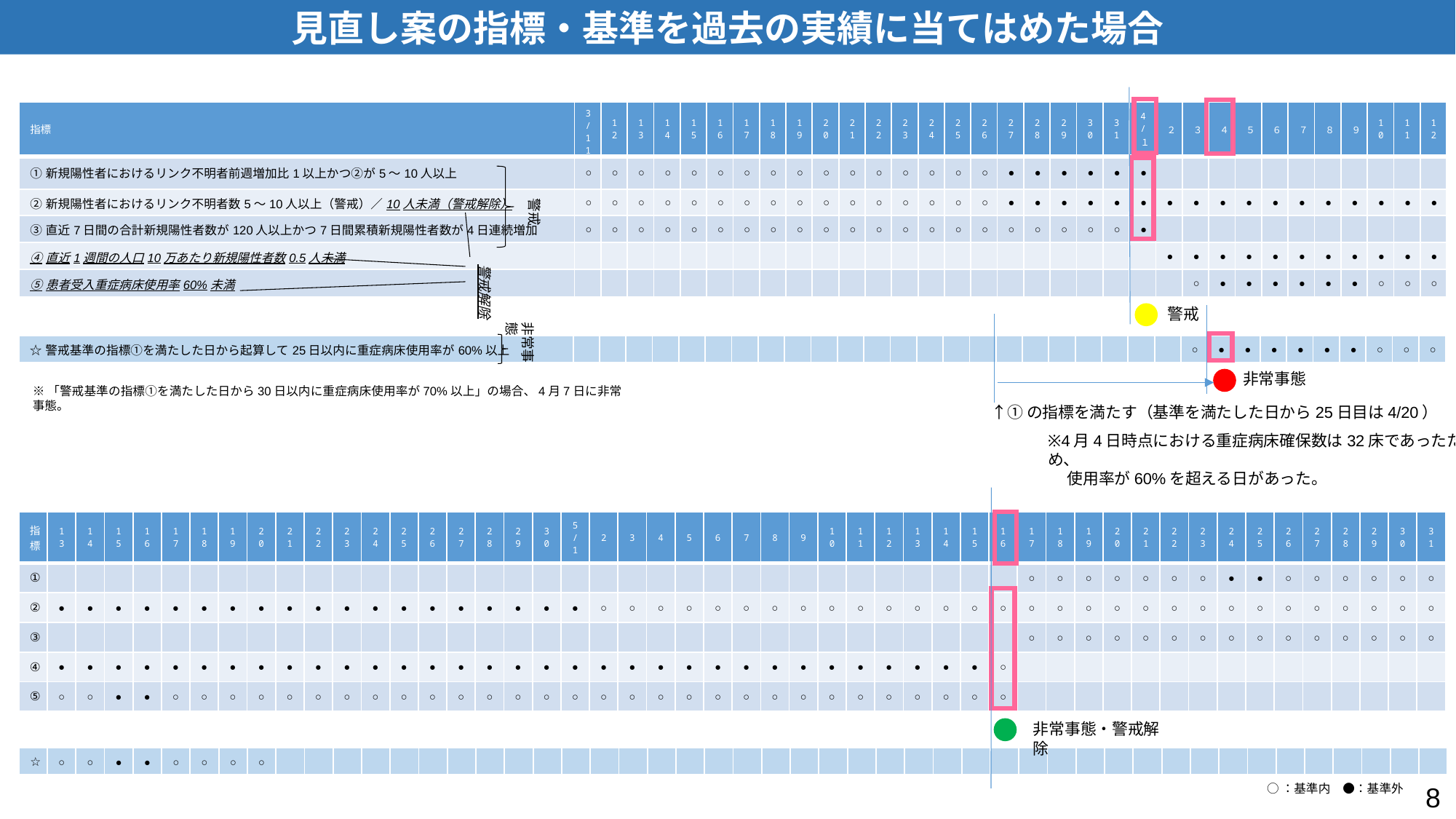

見直し案の指標・基準を過去の実績に当てはめた場合

| 指標 | 3/11 | 12 | 13 | 14 | 15 | 16 | 17 | 18 | 19 | 20 | 21 | 22 | 23 | 24 | 25 | 26 | 27 | 28 | 29 | 30 | 31 | 4/１ | ２ | ３ | ４ | ５ | ６ | ７ | ８ | ９ | 10 | 11 | 12 |
| --- | --- | --- | --- | --- | --- | --- | --- | --- | --- | --- | --- | --- | --- | --- | --- | --- | --- | --- | --- | --- | --- | --- | --- | --- | --- | --- | --- | --- | --- | --- | --- | --- | --- |
| ①新規陽性者におけるリンク不明者前週増加比1以上かつ②が5～10人以上 | ○ | ○ | ○ | ○ | ○ | ○ | ○ | ○ | ○ | ○ | ○ | ○ | ○ | ○ | ○ | ○ | ● | ● | ● | ● | ● | ● |  |  |  |  |  |  |  |  |  |  |  |
| ②新規陽性者におけるリンク不明者数5～10人以上（警戒）／10人未満（警戒解除） | ○ | ○ | ○ | ○ | ○ | ○ | ○ | ○ | ○ | ○ | ○ | ○ | ○ | ○ | ○ | ○ | ● | ● | ● | ● | ● | ● | ● | ● | ● | ● | ● | ● | ● | ● | ● | ● | ● |
| ③直近7日間の合計新規陽性者数が120人以上かつ7日間累積新規陽性者数が4日連続増加 | ○ | ○ | ○ | ○ | ○ | ○ | ○ | ○ | ○ | ○ | ○ | ○ | ○ | ○ | ○ | ○ | ○ | ○ | ○ | ○ | ○ | ● |  |  |  |  |  |  |  |  |  |  |  |
| ④直近1週間の人口10万あたり新規陽性者数0.5人未満 |  |  |  |  |  |  |  |  |  |  |  |  |  |  |  |  |  |  |  |  |  |  | ● | ● | ● | ● | ● | ● | ● | ● | ● | ● | ● |
| ⑤患者受入重症病床使用率60%未満 |  |  |  |  |  |  |  |  |  |  |  |  |  |  |  |  |  |  |  |  |  |  |  | ○ | ● | ● | ● | ● | ● | ● | ○ | ○ | ○ |

警戒
警戒解除
警戒

非常事態

| ☆警戒基準の指標①を満たした日から起算して25日以内に重症病床使用率が60%以上 |  |  |  |  |  |  |  |  |  |  |  |  |  |  |  |  |  |  |  |  |  |  |  | ○ | ● | ● | ● | ● | ● | ● | ○ | ○ | ○ |
| --- | --- | --- | --- | --- | --- | --- | --- | --- | --- | --- | --- | --- | --- | --- | --- | --- | --- | --- | --- | --- | --- | --- | --- | --- | --- | --- | --- | --- | --- | --- | --- | --- | --- |
非常事態

※「警戒基準の指標①を満たした日から30日以内に重症病床使用率が70%以上」の場合、4月7日に非常事態。
↑①の指標を満たす（基準を満たした日から25日目は4/20）
※4月4日時点における重症病床確保数は32床であったため、
　 使用率が60%を超える日があった。
| 指標 | 13 | 14 | 15 | 16 | 17 | 18 | 19 | 20 | 21 | 22 | 23 | 24 | 25 | 26 | 27 | 28 | 29 | 30 | 5/1 | 2 | 3 | 4 | 5 | 6 | 7 | 8 | 9 | 10 | 11 | 12 | 13 | 14 | 15 | 16 | 17 | 18 | 19 | 20 | 21 | 22 | 23 | 24 | 25 | 26 | 27 | 28 | 29 | 30 | 31 |
| --- | --- | --- | --- | --- | --- | --- | --- | --- | --- | --- | --- | --- | --- | --- | --- | --- | --- | --- | --- | --- | --- | --- | --- | --- | --- | --- | --- | --- | --- | --- | --- | --- | --- | --- | --- | --- | --- | --- | --- | --- | --- | --- | --- | --- | --- | --- | --- | --- | --- |
| ① |  |  |  |  |  |  |  |  |  |  |  |  |  |  |  |  |  |  |  |  |  |  |  |  |  |  |  |  |  |  |  |  |  |  | ○ | ○ | ○ | ○ | ○ | ○ | ○ | ● | ● | ○ | ○ | ○ | ○ | ○ | ○ |
| ② | ● | ● | ● | ● | ● | ● | ● | ● | ● | ● | ● | ● | ● | ● | ● | ● | ● | ● | ● | ○ | ○ | ○ | ○ | ○ | ○ | ○ | ○ | ○ | ○ | ○ | ○ | ○ | ○ | ○ | ○ | ○ | ○ | ○ | ○ | ○ | ○ | ○ | ○ | ○ | ○ | ○ | ○ | ○ | ○ |
| ③ |  |  |  |  |  |  |  |  |  |  |  |  |  |  |  |  |  |  |  |  |  |  |  |  |  |  |  |  |  |  |  |  |  |  | ○ | ○ | ○ | ○ | ○ | ○ | ○ | ○ | ○ | ○ | ○ | ○ | ○ | ○ | ○ |
| ④ | ● | ● | ● | ● | ● | ● | ● | ● | ● | ● | ● | ● | ● | ● | ● | ● | ● | ● | ● | ● | ● | ● | ● | ● | ● | ● | ● | ● | ● | ● | ● | ● | ● | ○ |  |  |  |  |  |  |  |  |  |  |  |  |  |  |  |
| ⑤ | ○ | ○ | ● | ● | ○ | ○ | ○ | ○ | ○ | ○ | ○ | ○ | ○ | ○ | ○ | ○ | ○ | ○ | ○ | ○ | ○ | ○ | ○ | ○ | ○ | ○ | ○ | ○ | ○ | ○ | ○ | ○ | ○ | ○ |  |  |  |  |  |  |  |  |  |  |  |  |  |  |  |

非常事態・警戒解除

| ☆ | ○ | ○ | ● | ● | ○ | ○ | ○ | ○ |  |  |  |  |  |  |  |  |  |  |  |  |  |  |  |  |  |  |  |  |  |  |  |  |  |  |  |  |  |  |  |  |  |  |  |  |  |  |  |  |  |
| --- | --- | --- | --- | --- | --- | --- | --- | --- | --- | --- | --- | --- | --- | --- | --- | --- | --- | --- | --- | --- | --- | --- | --- | --- | --- | --- | --- | --- | --- | --- | --- | --- | --- | --- | --- | --- | --- | --- | --- | --- | --- | --- | --- | --- | --- | --- | --- | --- | --- |
8
○：基準内　●：基準外